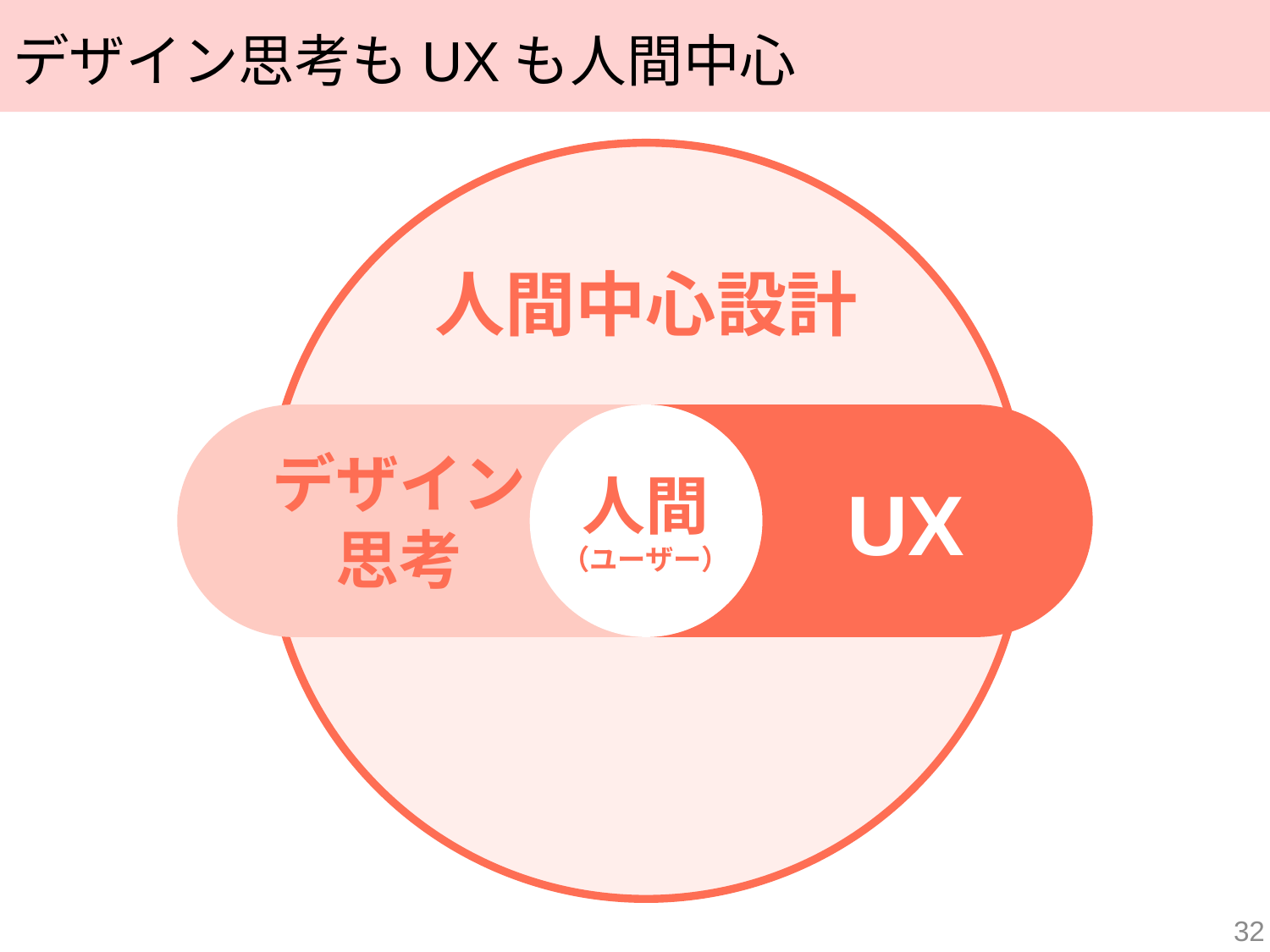

# デザイン思考もUXも人間中心
人間中心設計

人間
（ユーザー）

デザイン
思考
UX
32